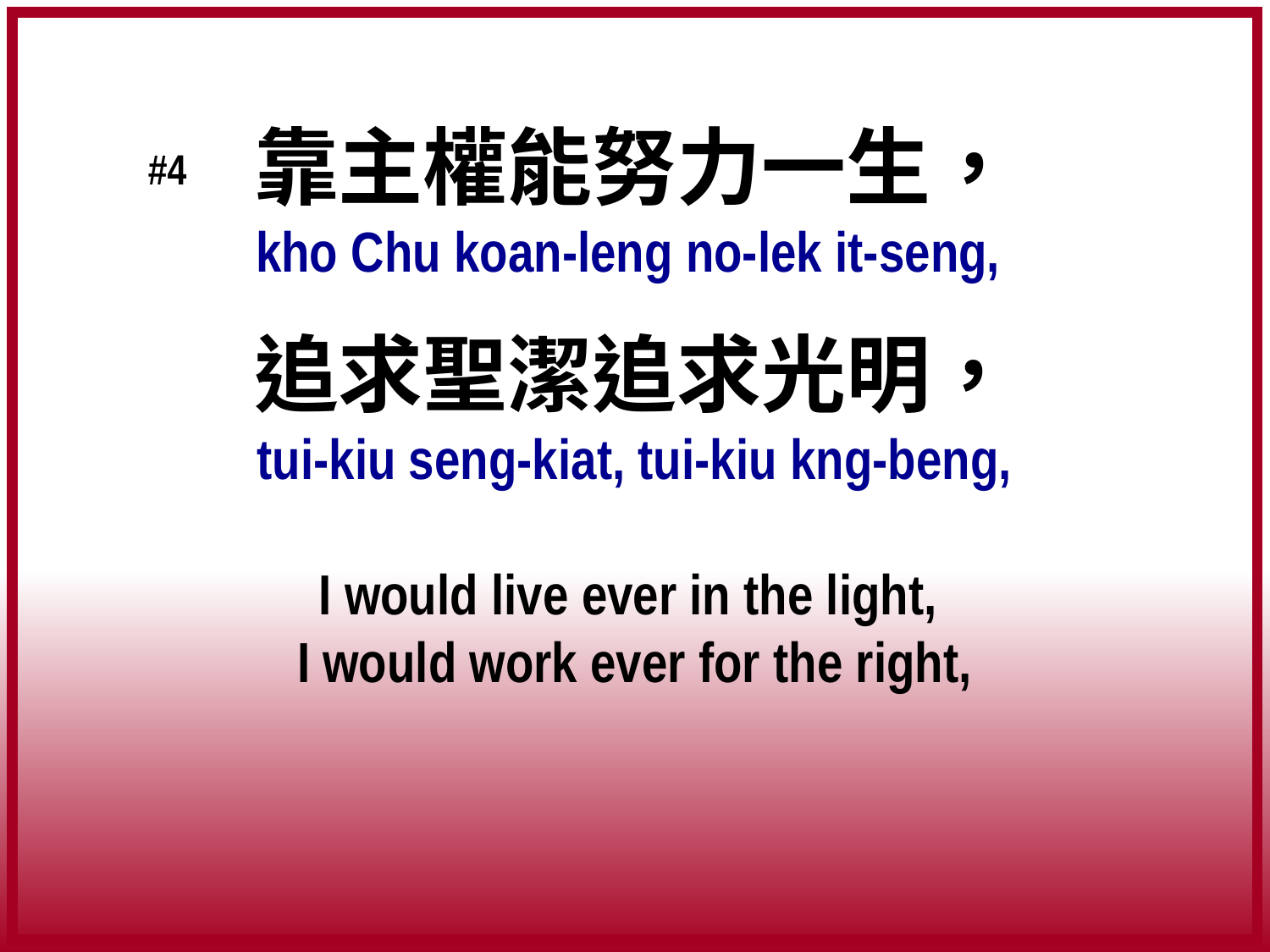

靠主權能努力一生，
kho Chu koan-leng no-lek it-seng,

追求聖潔追求光明，
tui-kiu seng-kiat, tui-kiu kng-beng,

I would live ever in the light,
I would work ever for the right,

#4